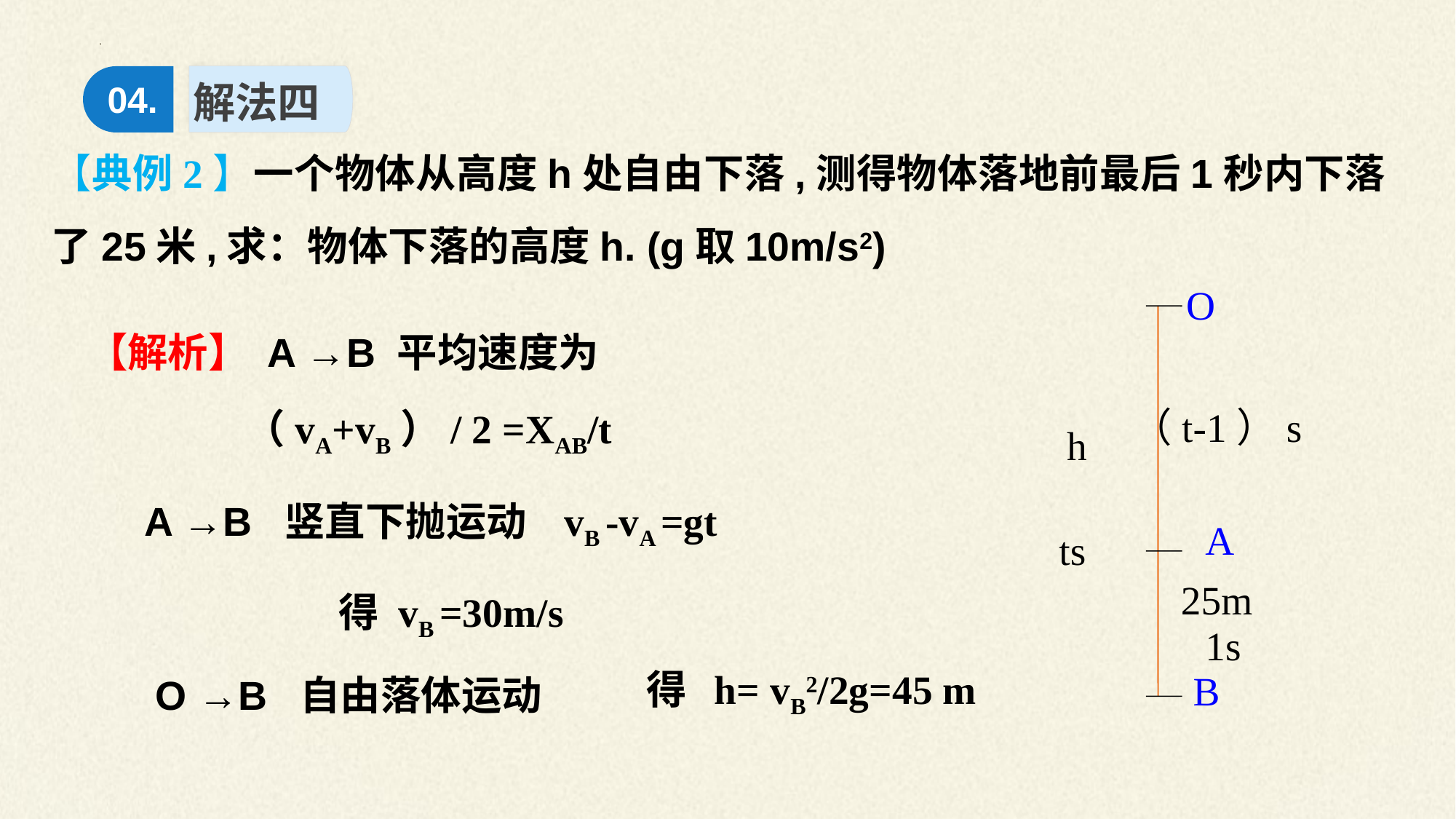

解法四
04.
【典例2】一个物体从高度h处自由下落,测得物体落地前最后1秒内下落了25米,求：物体下落的高度h. (g取10m/s2)
O

（t-1）s
h
A
ts

25m
1s
B

【解析】 A →B 平均速度为
（vA+vB）/ 2 =XAB/t
A →B  竖直下抛运动   vB -vA =gt
得 vB =30m/s
得  h= vB2/2g=45 m
O →B  自由落体运动